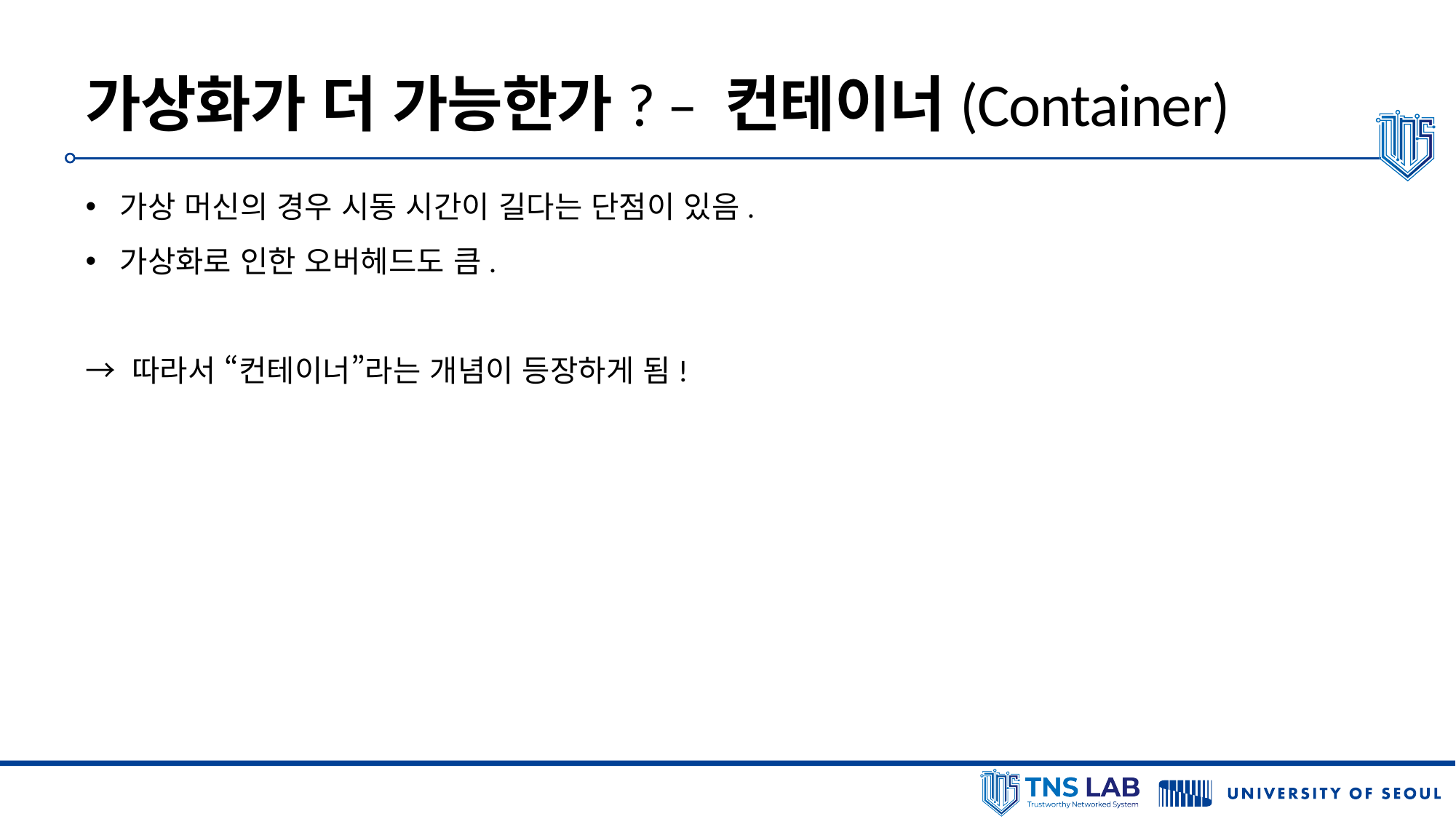

# 가상화가 더 가능한가? – 컨테이너(Container)
가상 머신의 경우 시동 시간이 길다는 단점이 있음.
가상화로 인한 오버헤드도 큼.

→ 따라서 “컨테이너”라는 개념이 등장하게 됨!